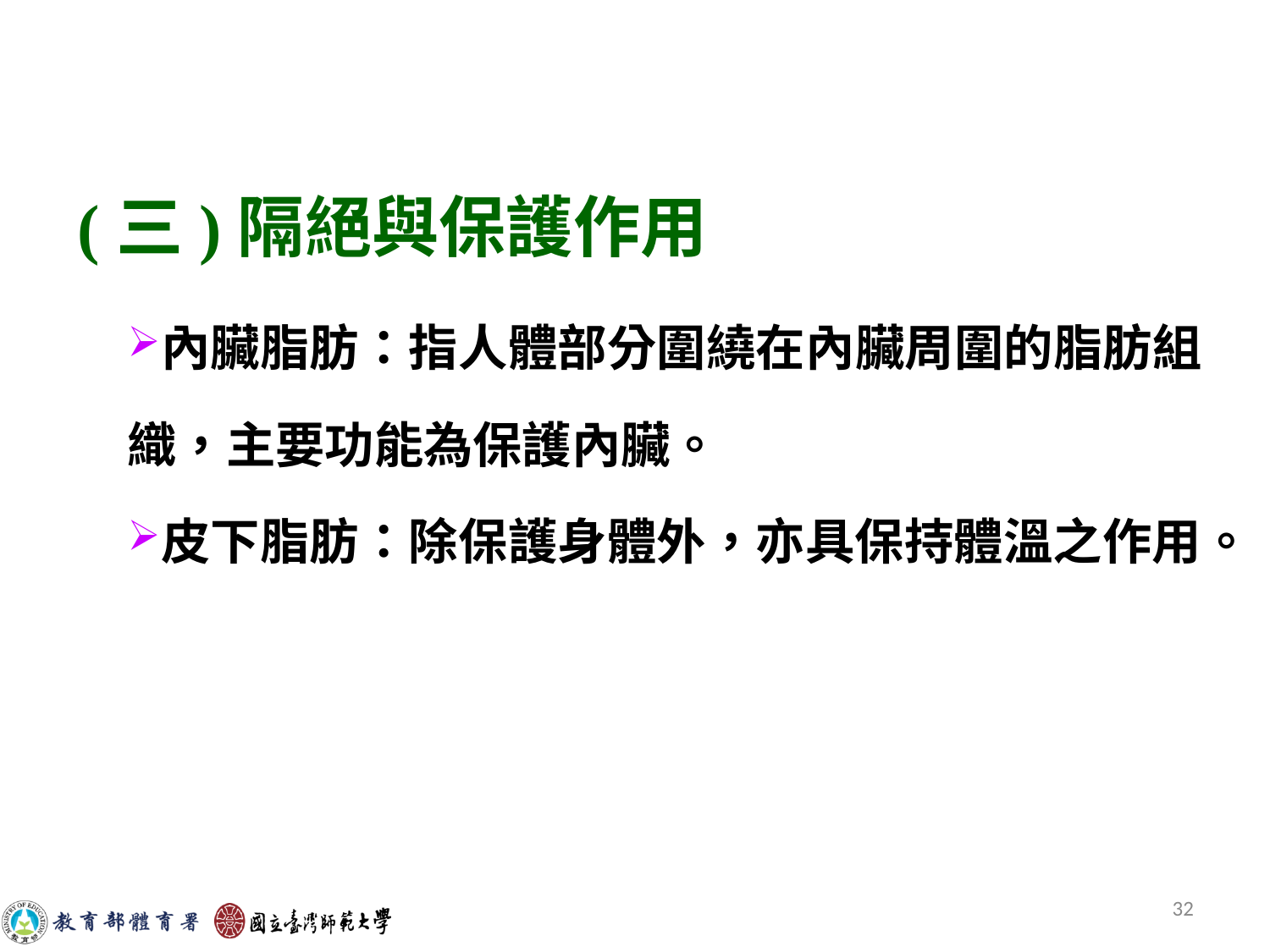

(三)隔絕與保護作用
內臟脂肪：指人體部分圍繞在內臟周圍的脂肪組織，主要功能為保護內臟。
皮下脂肪：除保護身體外，亦具保持體溫之作用。
32